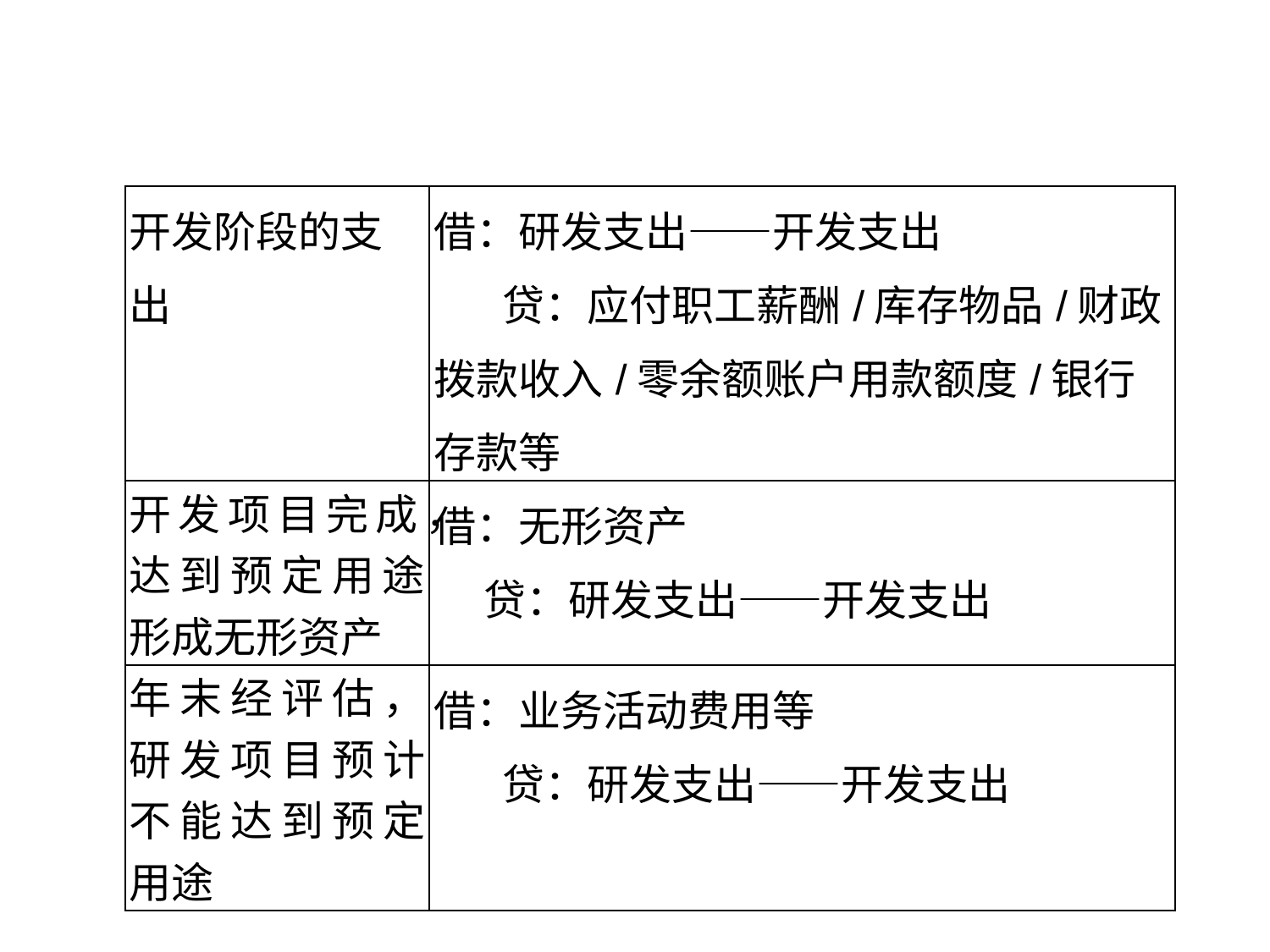

| 开发阶段的支出 |  | 借：研发支出——开发支出 贷：应付职工薪酬/库存物品/财政拨款收入/零余额账户用款额度/银行存款等 |
| --- | --- | --- |
| 开发项目完成，达到预定用途形成无形资产 |  | 借：无形资产 贷：研发支出——开发支出 |
| 年末经评估，研发项目预计不能达到预定用途 |  | 借：业务活动费用等 贷：研发支出——开发支出 |
112